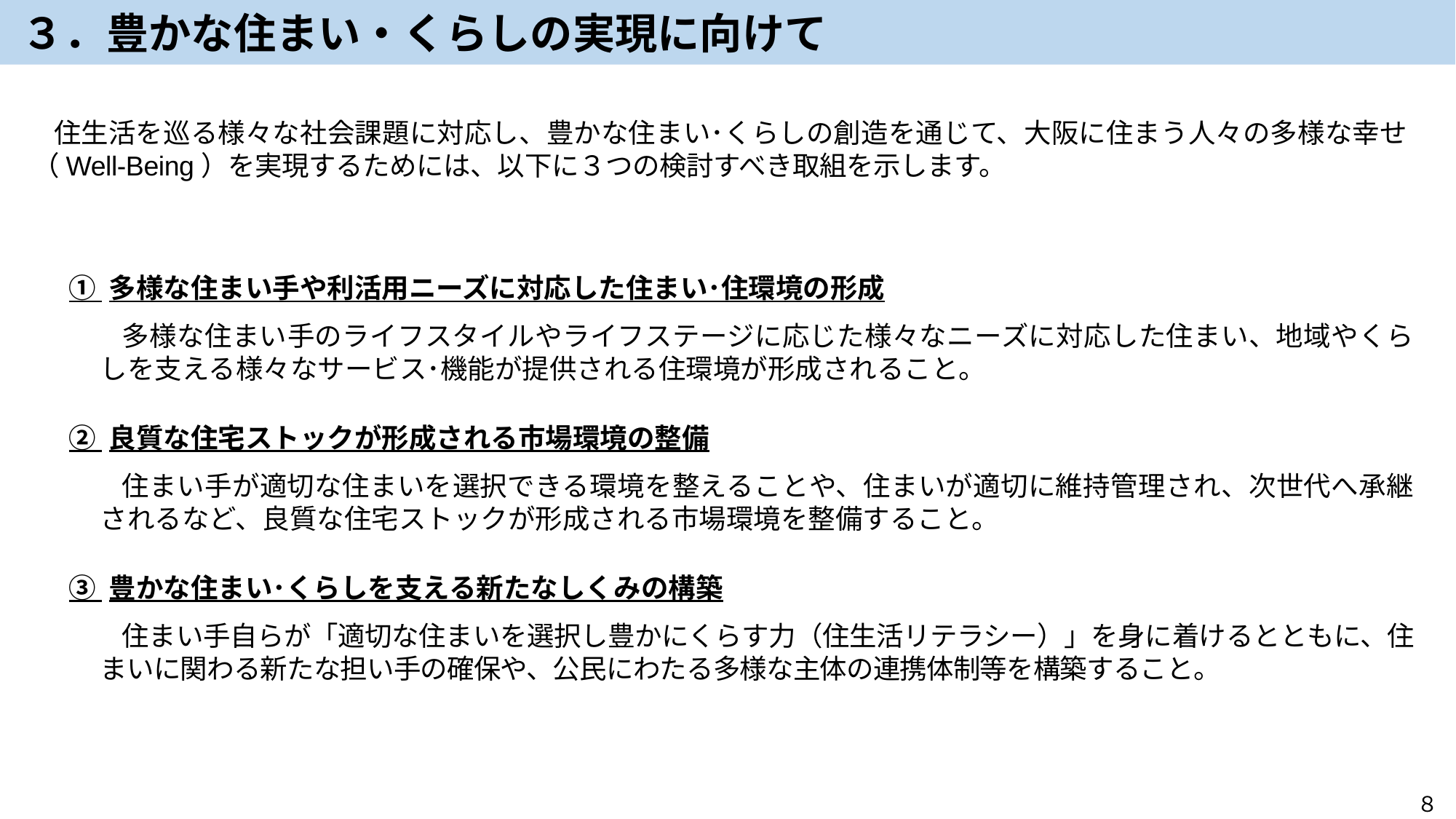

３．豊かな住まい・くらしの実現に向けて

住生活を巡る様々な社会課題に対応し、豊かな住まい･くらしの創造を通じて、大阪に住まう人々の多様な幸せ（Well-Being）を実現するためには、以下に３つの検討すべき取組を示します。
① 多様な住まい手や利活用ニーズに対応した住まい･住環境の形成
多様な住まい手のライフスタイルやライフステージに応じた様々なニーズに対応した住まい、地域やくらしを支える様々なサービス･機能が提供される住環境が形成されること。
② 良質な住宅ストックが形成される市場環境の整備
住まい手が適切な住まいを選択できる環境を整えることや、住まいが適切に維持管理され、次世代へ承継されるなど、良質な住宅ストックが形成される市場環境を整備すること。
③ 豊かな住まい･くらしを支える新たなしくみの構築
住まい手自らが「適切な住まいを選択し豊かにくらす力（住生活リテラシー）」を身に着けるとともに、住まいに関わる新たな担い手の確保や、公民にわたる多様な主体の連携体制等を構築すること。
８